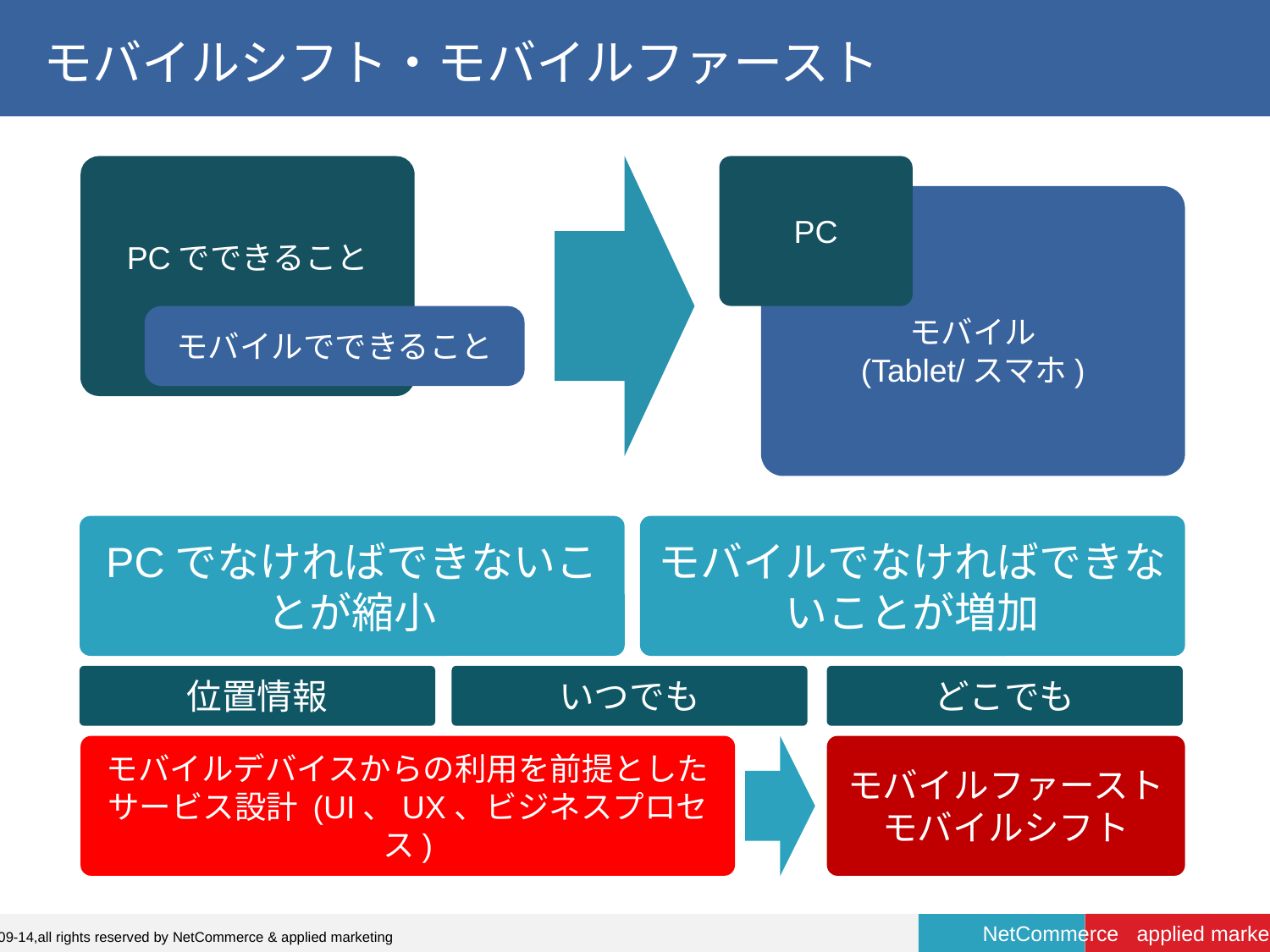

# モバイルシフト・モバイルファースト
PCでできること

モバイルでできること

PC

モバイル
(Tablet/スマホ)
PCでなければできないことが縮小
モバイルでなければできないことが増加
位置情報
いつでも
どこでも
モバイルデバイスからの利用を前提としたサービス設計 (UI、UX、ビジネスプロセス)
モバイルファースト
モバイルシフト